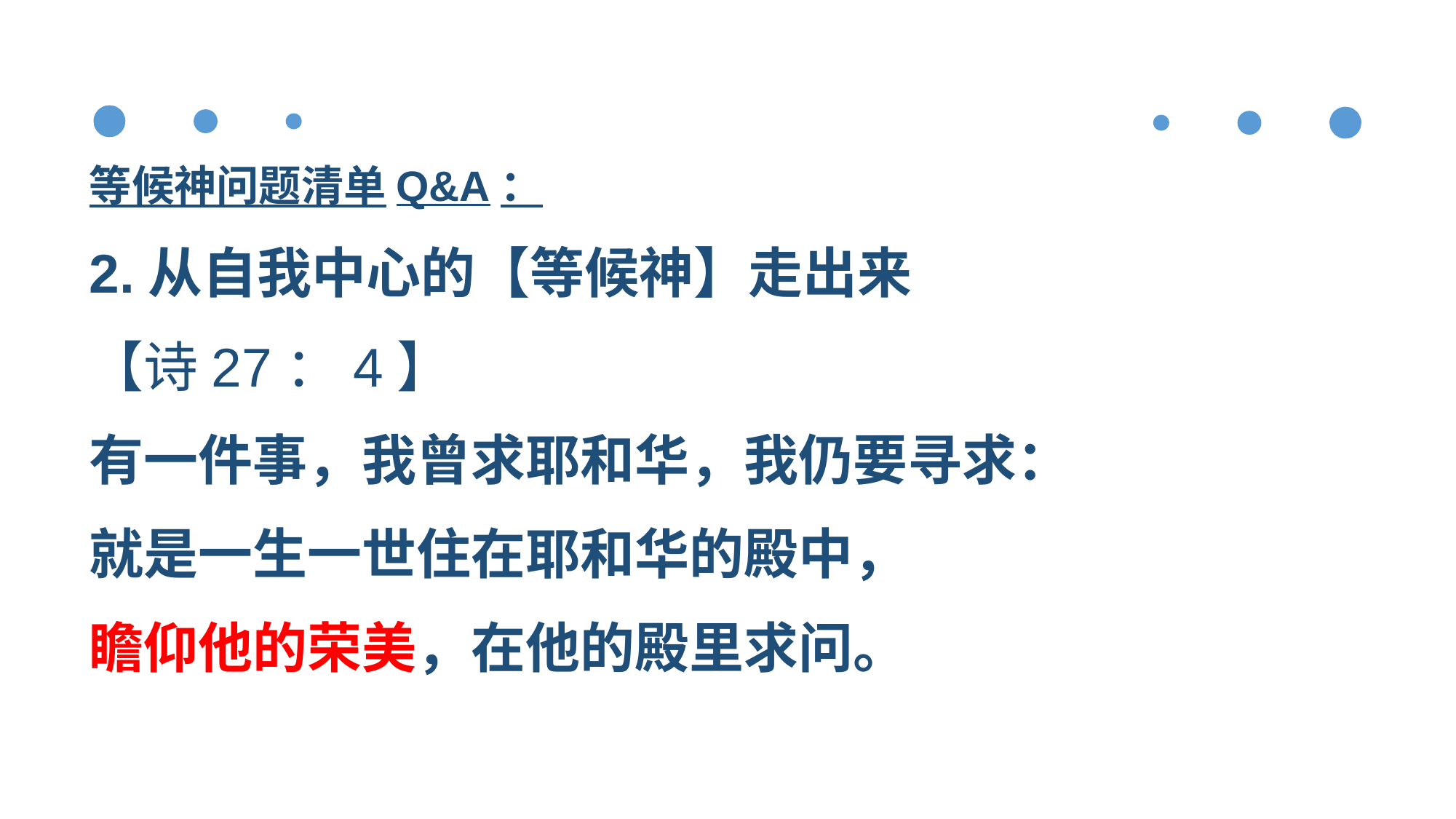

等候神问题清单Q&A：
2.从自我中心的【等候神】走出来
【诗27：4】
有一件事，我曾求耶和华，我仍要寻求：
就是一生一世住在耶和华的殿中，
瞻仰他的荣美，在他的殿里求问。